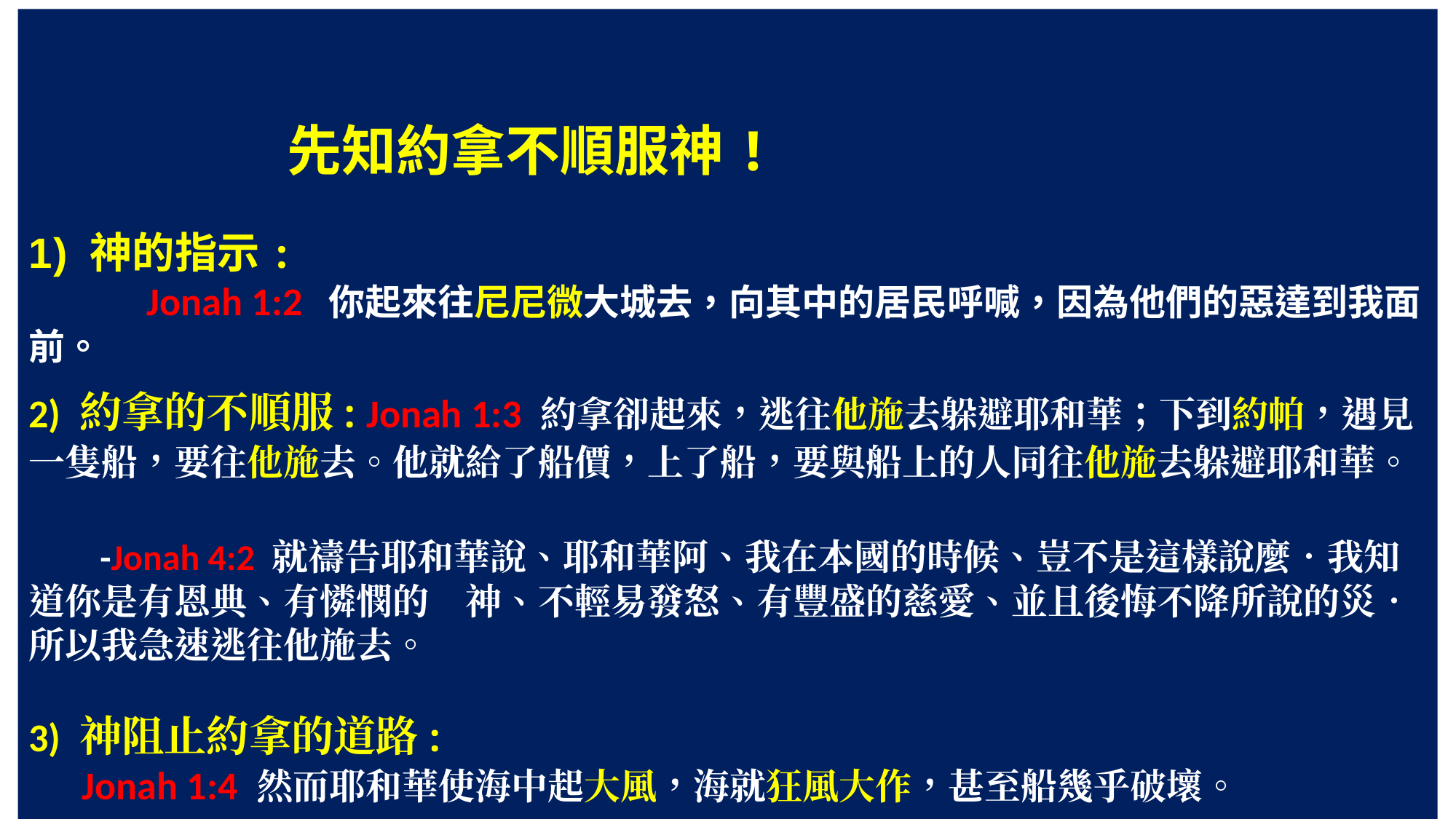

先知約拿不順服神!

神的指示:
     Jonah 1:2  你起來往尼尼微大城去，向其中的居民呼喊，因為他們的惡達到我面前。

2) 約拿的不順服: Jonah 1:3 約拿卻起來，逃往他施去躲避耶和華；下到約帕，遇見一隻船，要往他施去。他就給了船價，上了船，要與船上的人同往他施去躲避耶和華。
        -Jonah 4:2 就禱告耶和華說、耶和華阿、我在本國的時候、豈不是這樣說麼．我知道你是有恩典、有憐憫的　神、不輕易發怒、有豐盛的慈愛、並且後悔不降所說的災．所以我急速逃往他施去。

3) 神阻止約拿的道路:
      Jonah 1:4 然而耶和華使海中起大風，海就狂風大作，甚至船幾乎破壞。